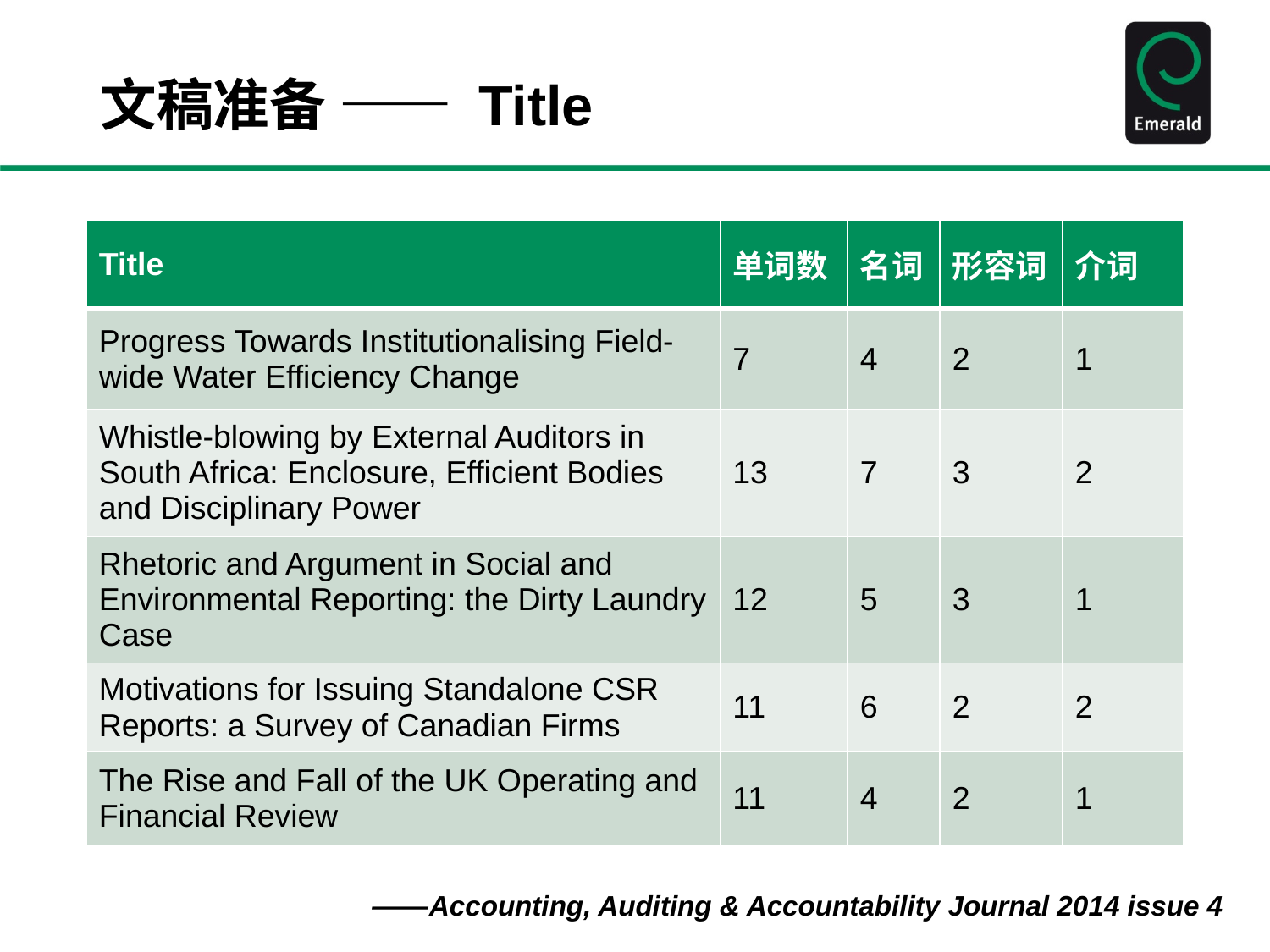

文稿准备 —— Title
| Title | 单词数 | 名词 | 形容词 | 介词 |
| --- | --- | --- | --- | --- |
| Progress Towards Institutionalising Field-wide Water Efficiency Change | 7 | 4 | 2 | 1 |
| Whistle-blowing by External Auditors in South Africa: Enclosure, Efficient Bodies and Disciplinary Power | 13 | 7 | 3 | 2 |
| Rhetoric and Argument in Social and Environmental Reporting: the Dirty Laundry Case | 12 | 5 | 3 | 1 |
| Motivations for Issuing Standalone CSR Reports: a Survey of Canadian Firms | 11 | 6 | 2 | 2 |
| The Rise and Fall of the UK Operating and Financial Review | 11 | 4 | 2 | 1 |

                                       ——Accounting, Auditing & Accountability Journal 2014 issue 4